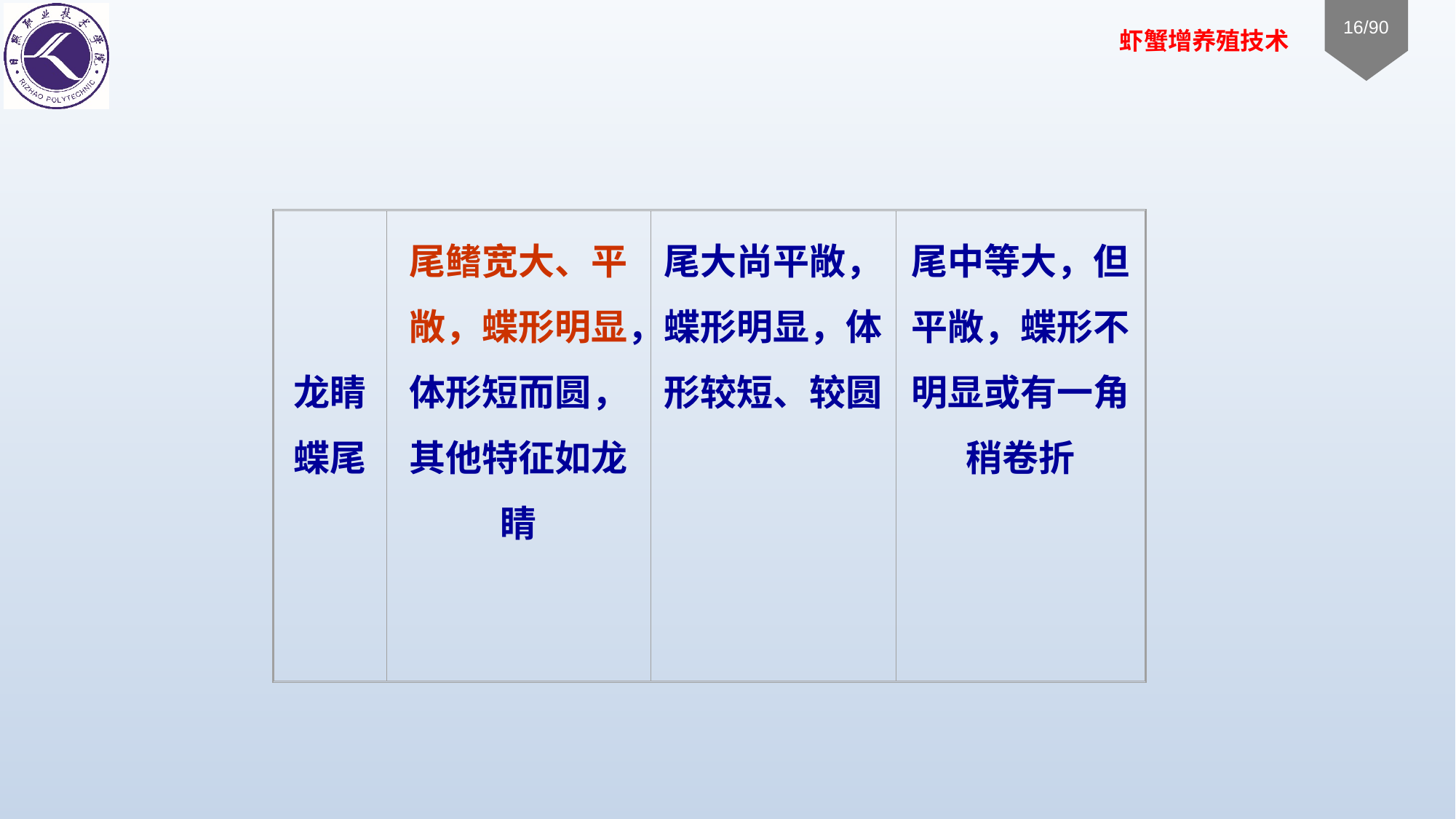

龙睛蝶尾

尾鳍宽大、平敞，蝶形明显，体形短而圆，其他特征如龙睛

尾大尚平敞，蝶形明显，体形较短、较圆

尾中等大，但平敞，蝶形不明显或有一角稍卷折